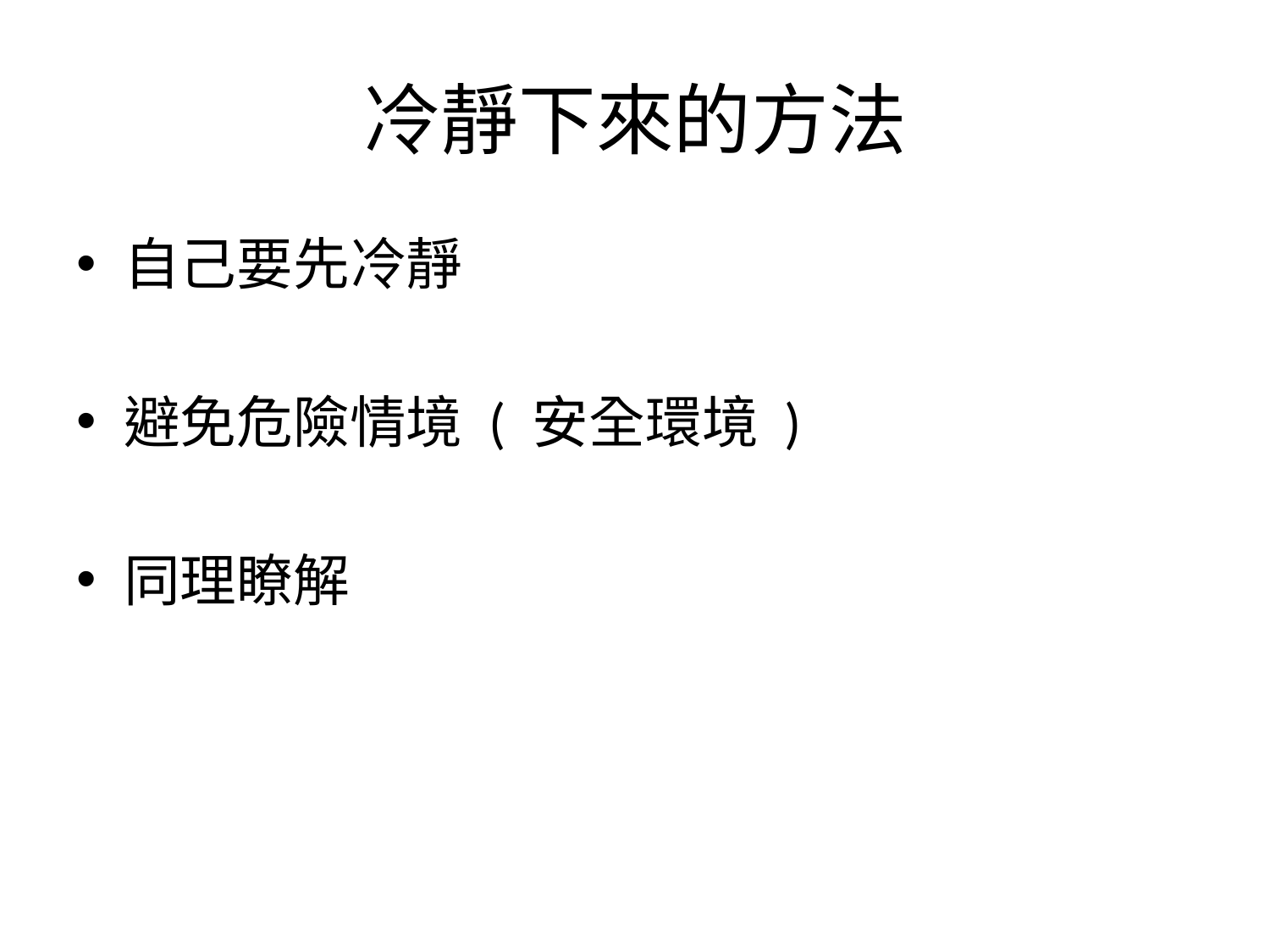

# 冷靜下來的方法
自己要先冷靜

避免危險情境 ( 安全環境 )

同理瞭解